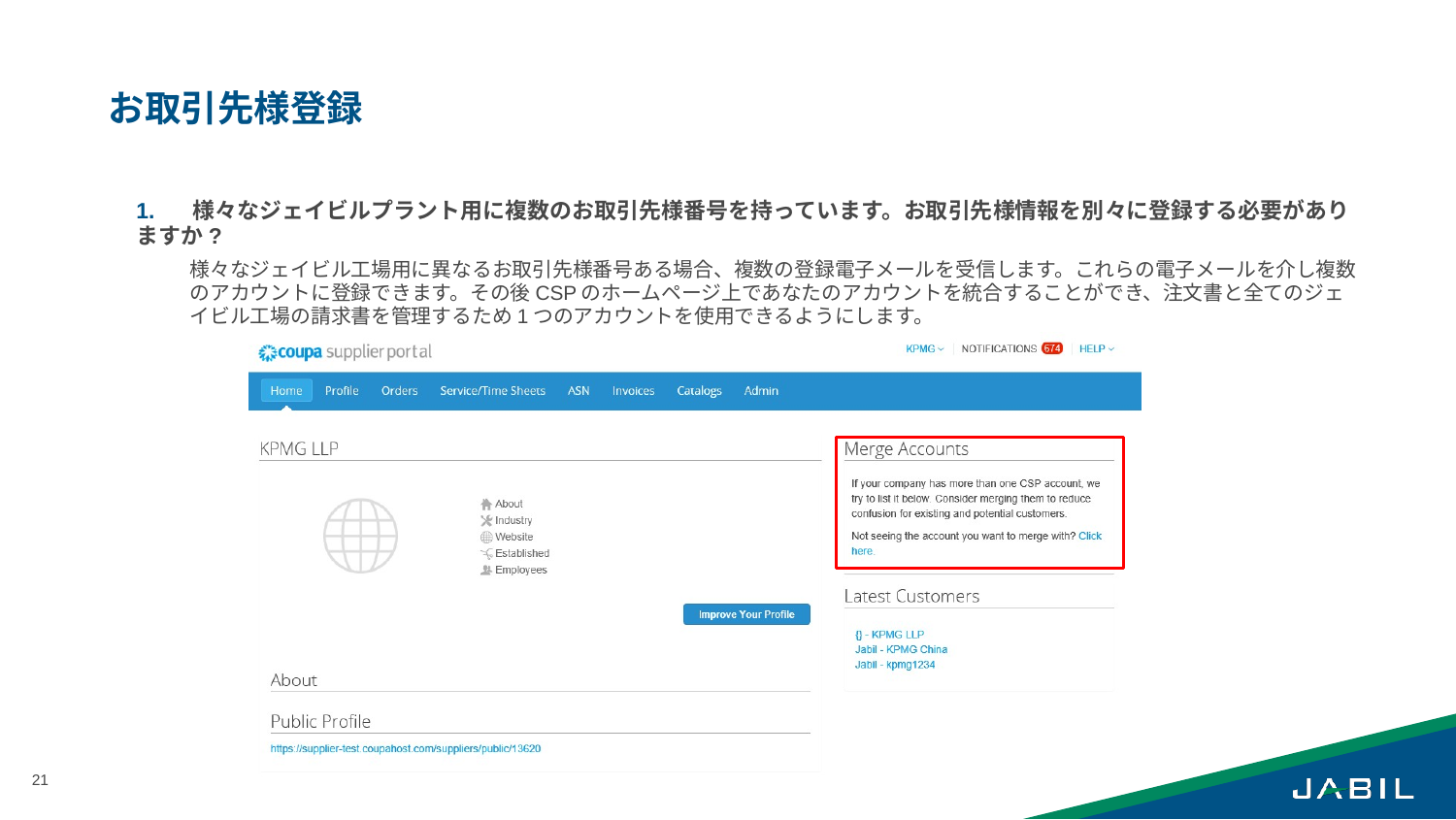

# お取引先様登録
1.	様々なジェイビルプラント用に複数のお取引先様番号を持っています。お取引先様情報を別々に登録する必要がありますか?
様々なジェイビル工場用に異なるお取引先様番号ある場合、複数の登録電子メールを受信します。これらの電子メールを介し複数のアカウントに登録できます。その後CSPのホームページ上であなたのアカウントを統合することができ、注文書と全てのジェイビル工場の請求書を管理するため1つのアカウントを使用できるようにします。

21